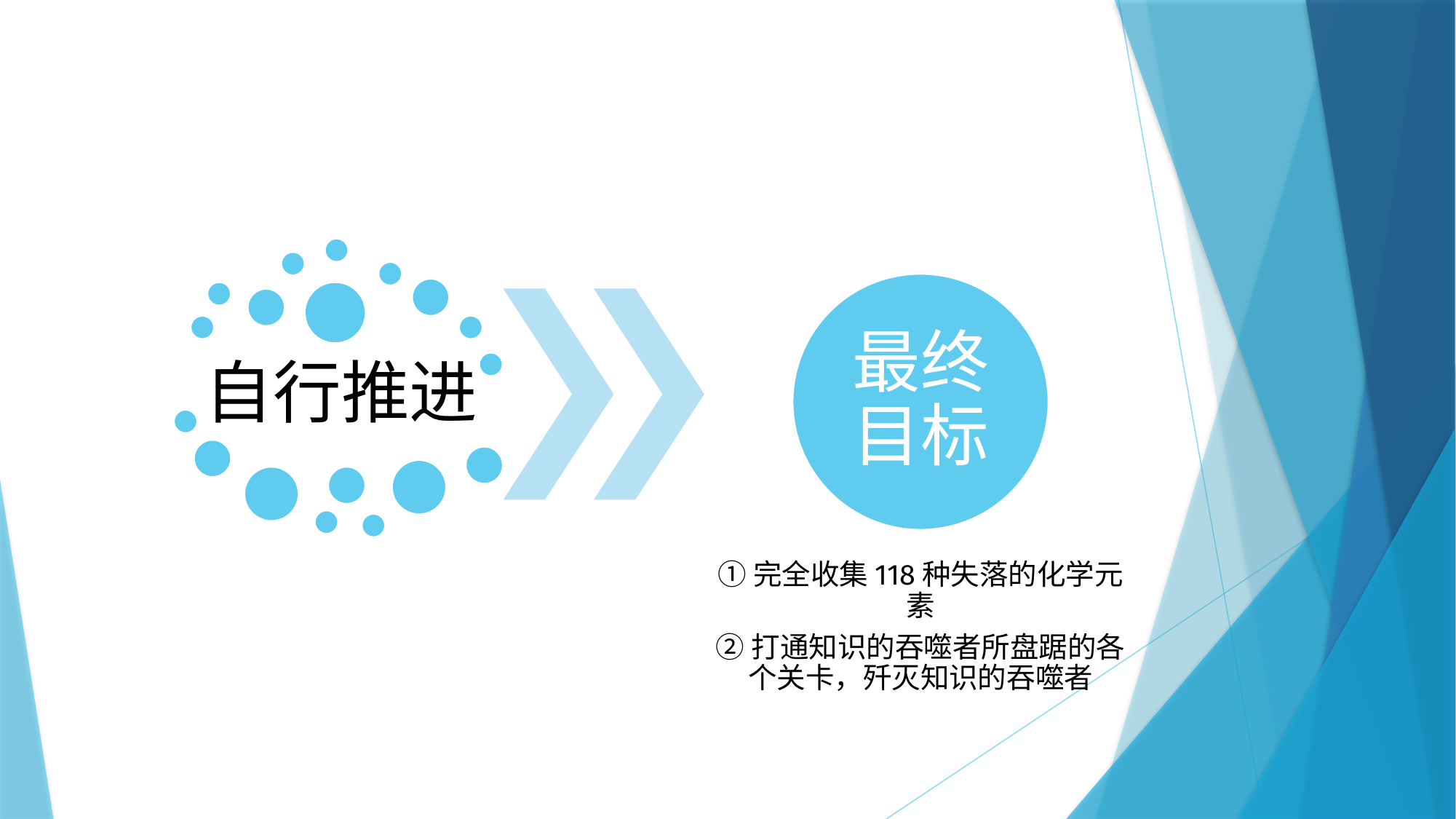

#
自行推进
最终目标
①完全收集118种失落的化学元素
②打通知识的吞噬者所盘踞的各个关卡，歼灭知识的吞噬者